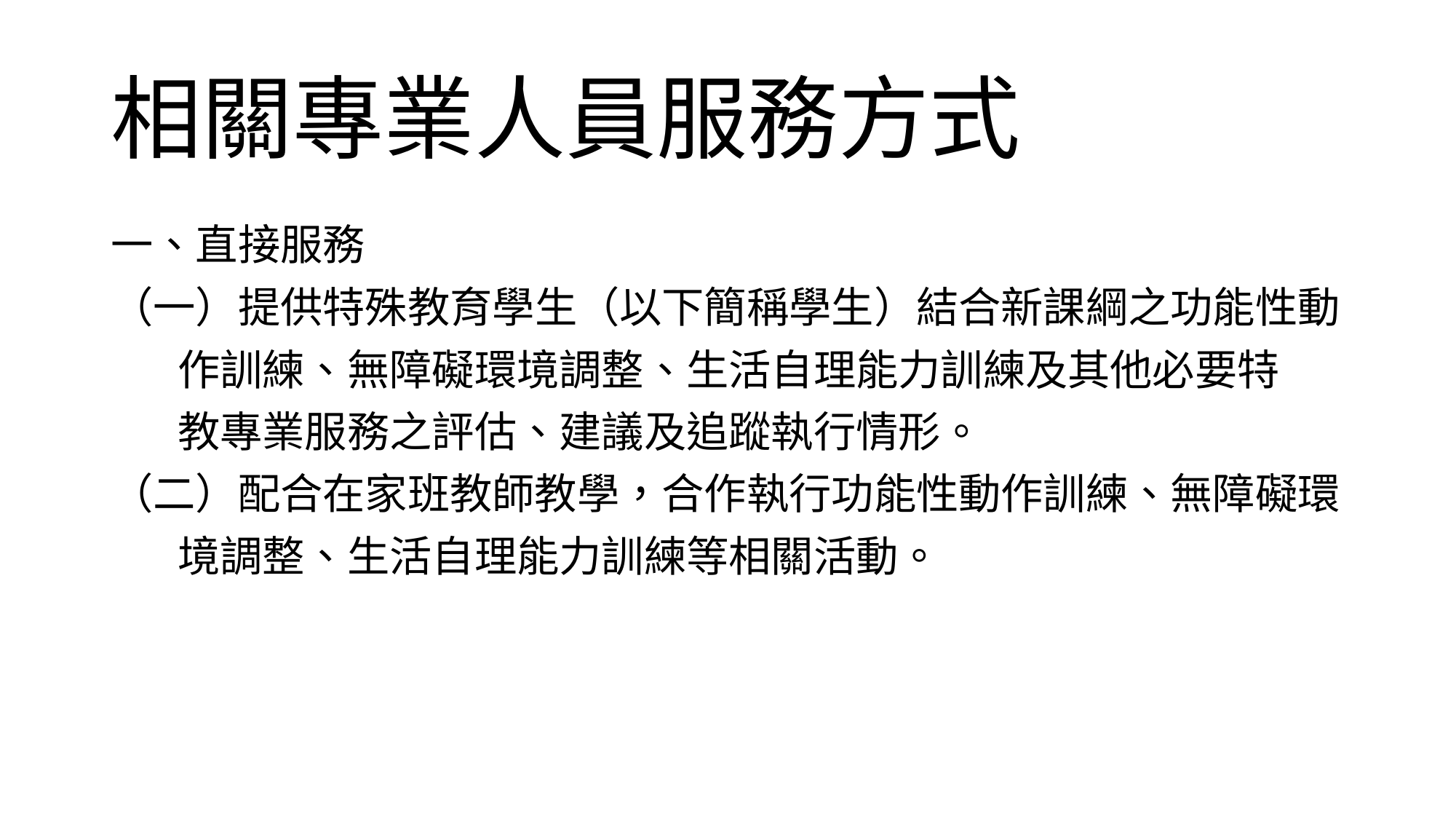

# 相關專業人員服務方式
一、直接服務
（一）提供特殊教育學生（以下簡稱學生）結合新課綱之功能性動
      作訓練、無障礙環境調整、生活自理能力訓練及其他必要特
      教專業服務之評估、建議及追蹤執行情形。
（二）配合在家班教師教學，合作執行功能性動作訓練、無障礙環
      境調整、生活自理能力訓練等相關活動。